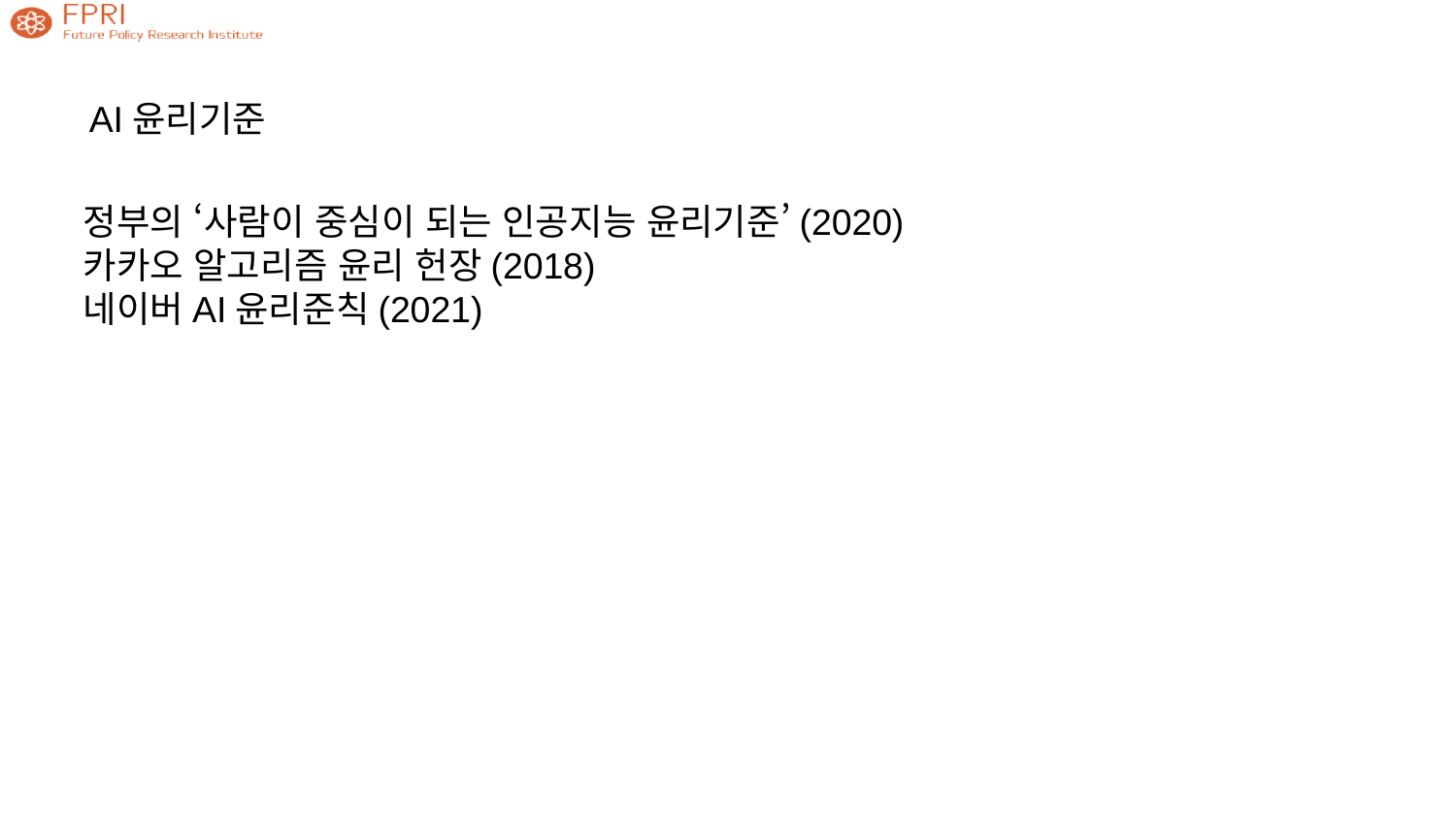

AI윤리기준
정부의 ‘사람이 중심이 되는 인공지능 윤리기준’(2020)
카카오 알고리즘 윤리 헌장(2018)
네이버AI윤리준칙(2021)